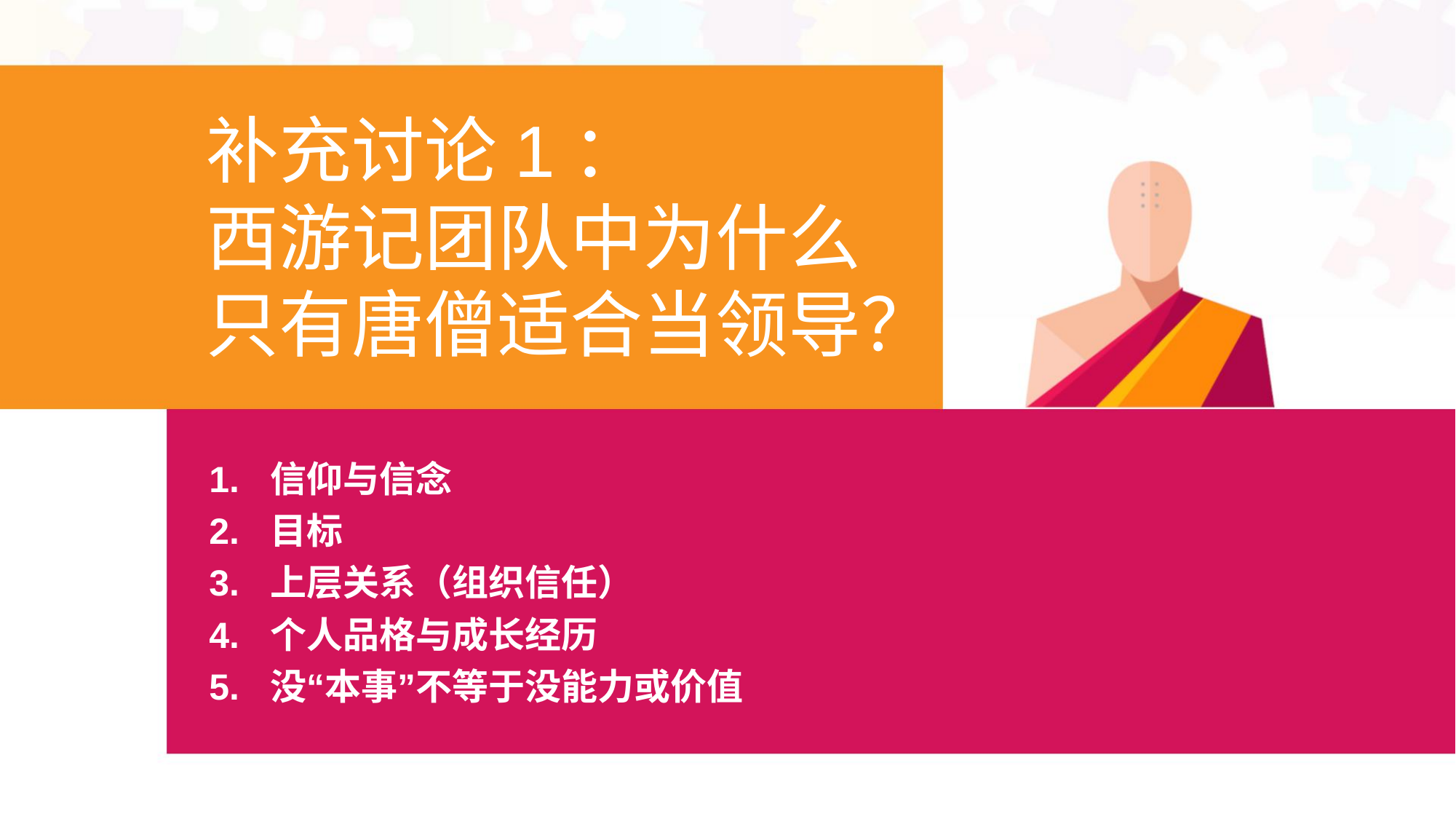

补充讨论1：
西游记团队中为什么
只有唐僧适合当领导？
1. 信仰与信念
2. 目标
3. 上层关系（组织信任）
4. 个人品格与成长经历
5. 没“本事”不等于没能力或价值